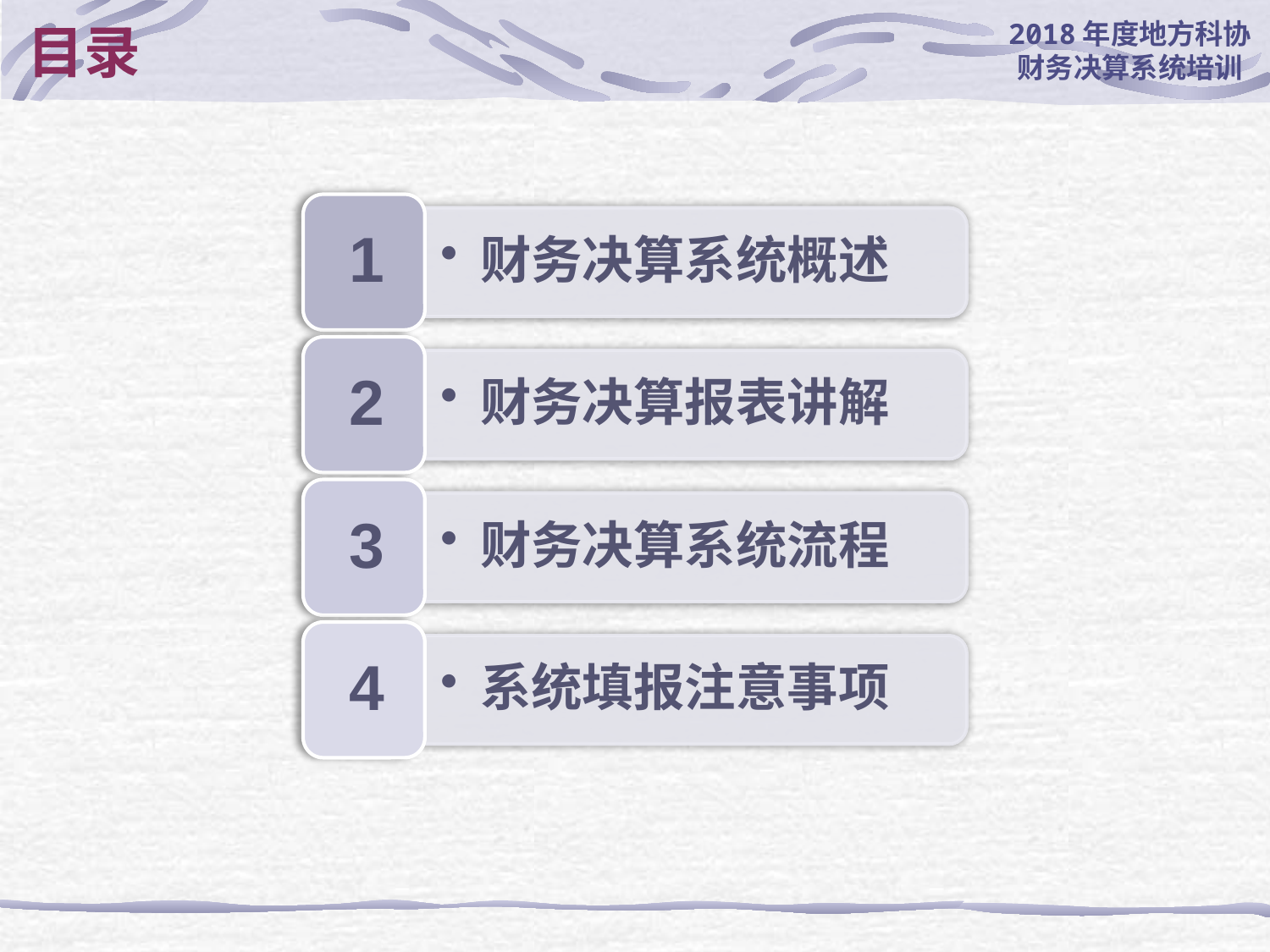

# 目录
财务决算系统概述
1
财务决算报表讲解
2
财务决算系统流程
3
系统填报注意事项
4